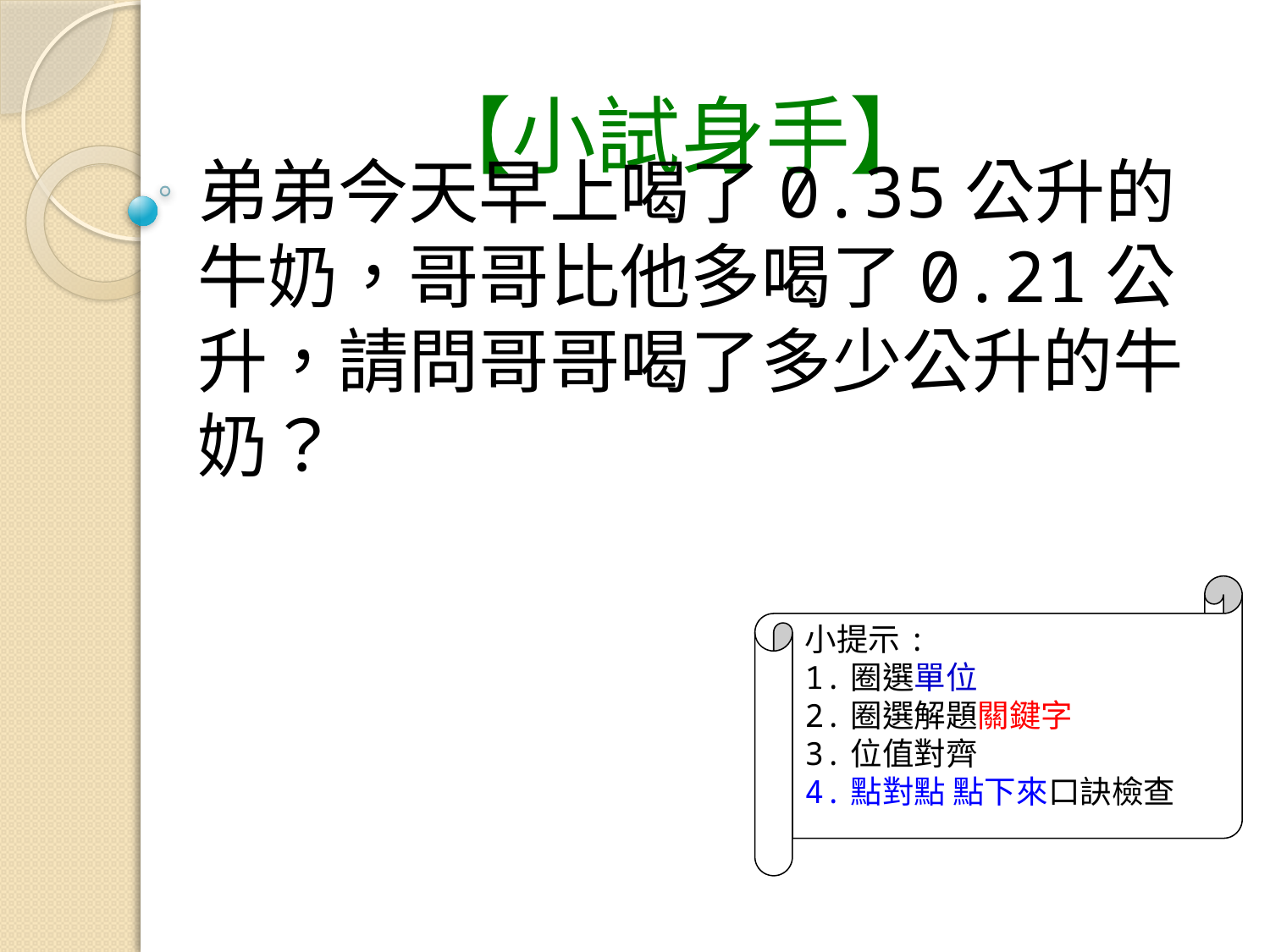

【小試身手】
弟弟今天早上喝了0.35公升的牛奶，哥哥比他多喝了0.21公升，請問哥哥喝了多少公升的牛奶？
小提示:
1.圈選單位
2.圈選解題關鍵字
3.位值對齊
4.點對點 點下來口訣檢查